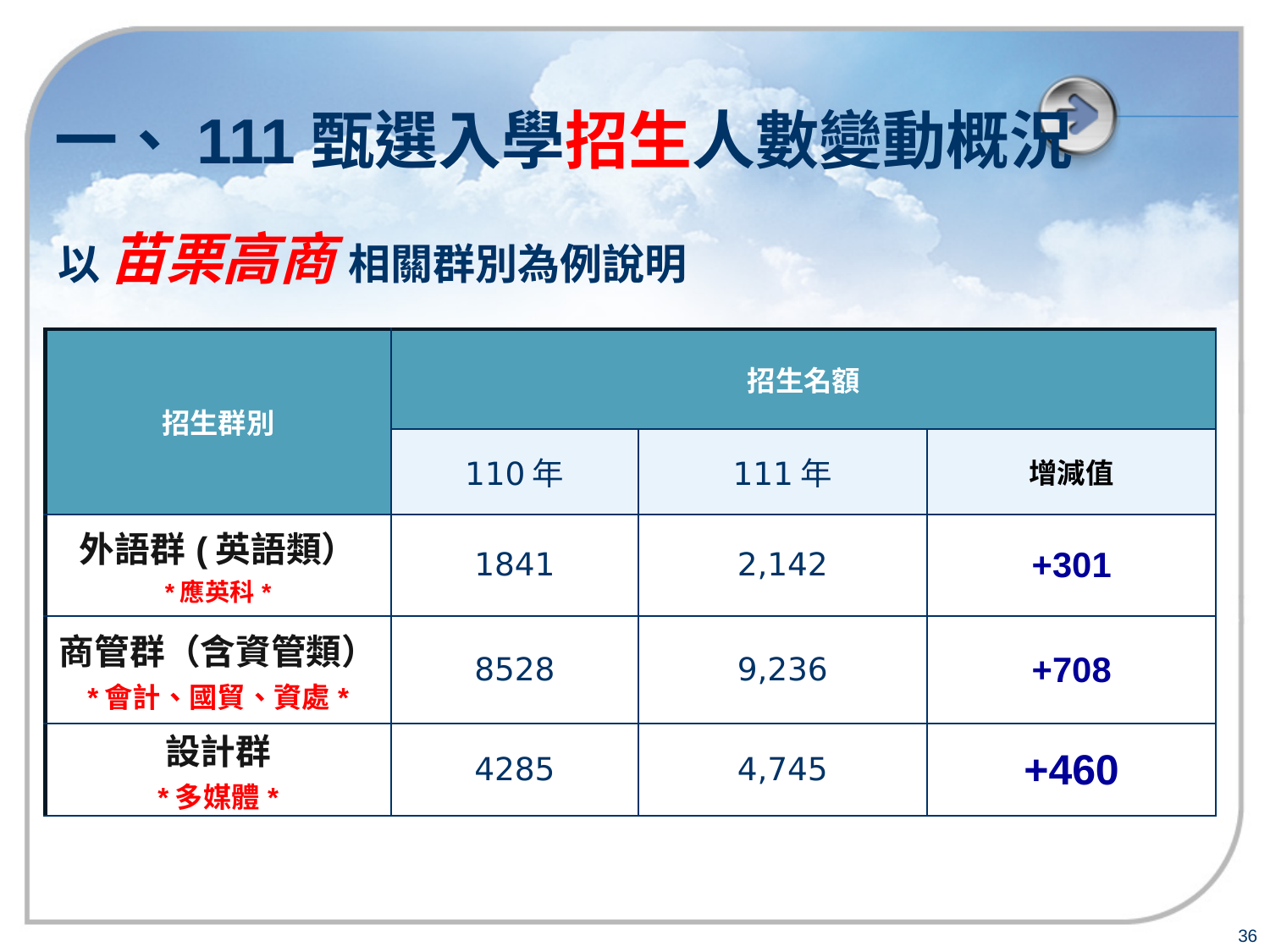

一、111甄選入學招生人數變動概況
以 苗栗高商 相關群別為例說明
| 招生群別 | 招生名額 |  |  |
| --- | --- | --- | --- |
|  | 110年 | 111年 | 增減值 |
| 外語群(英語類） \*應英科\* | 1841 | 2,142 | +301 |
| 商管群（含資管類） \*會計、國貿、資處\* | 8528 | 9,236 | +708 |
| 設計群 \*多媒體\* | 4285 | 4,745 | +460 |
36